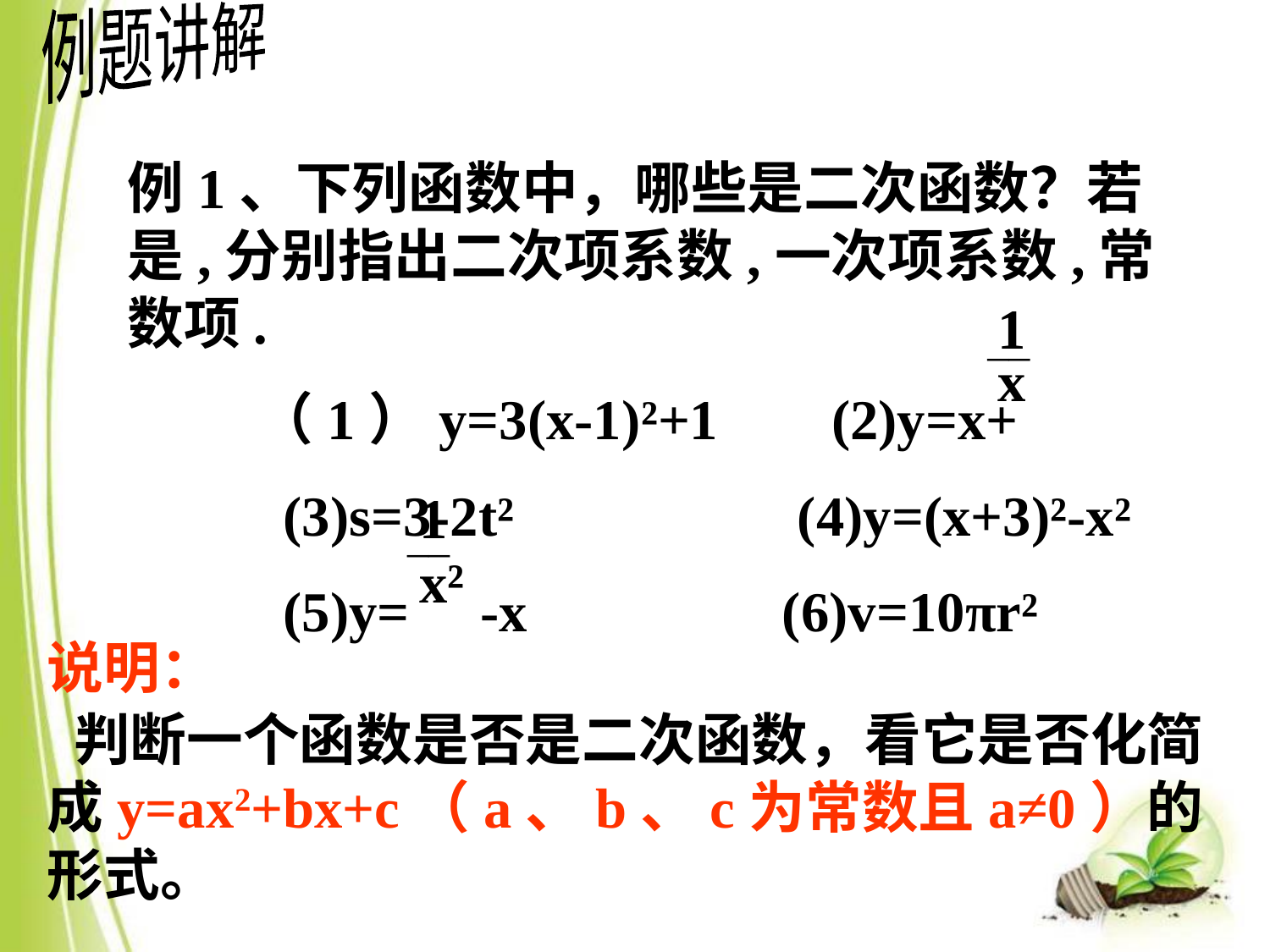

例题讲解
例1、下列函数中，哪些是二次函数？若是,分别指出二次项系数,一次项系数,常数项.
         （1）y=3(x-1)²+1        (2)y=x+
           (3)s=3-2t²                    (4)y=(x+3)²-x²
           (5)y=     -x                  (6)v=10πr²

1
__
x²
1
__
x
说明：
 判断一个函数是否是二次函数，看它是否化简成y=ax2+bx+c（a、b、c为常数且a≠0）的形式。